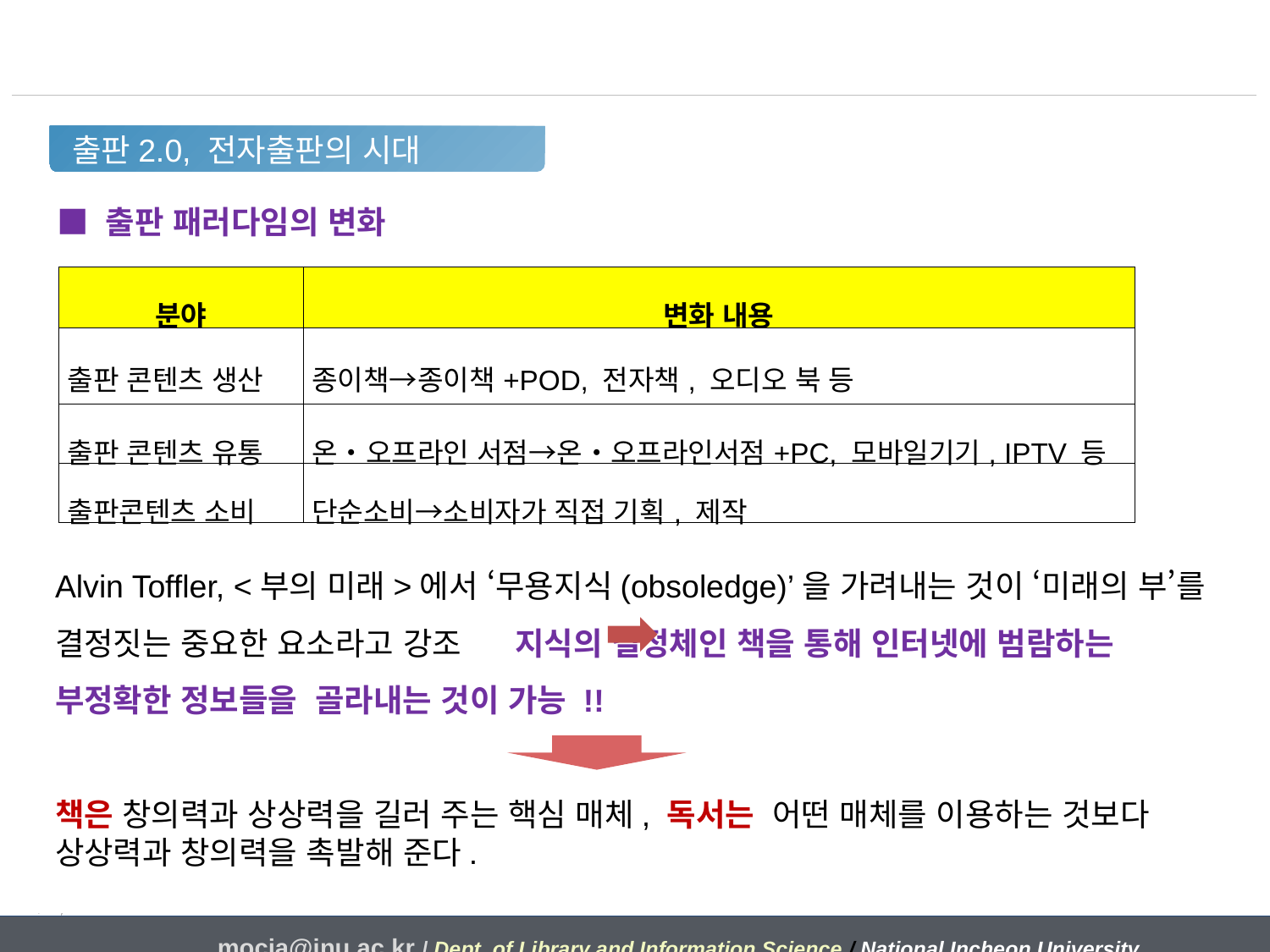

출판2.0, 전자출판의 시대
■ 출판 패러다임의 변화
| 분야 | 변화 내용 |
| --- | --- |
| 출판 콘텐츠 생산 | 종이책→종이책+POD, 전자책, 오디오 북 등 |
| 출판 콘텐츠 유통 | 온‧오프라인 서점→온‧오프라인서점+PC, 모바일기기, IPTV 등 |
| 출판콘텐츠 소비 | 단순소비→소비자가 직접 기획, 제작 |
Alvin Toffler, <부의 미래>에서 ‘무용지식(obsoledge)’을 가려내는 것이 ‘미래의 부’를  결정짓는 중요한 요소라고 강조      지식의 결정체인 책을 통해 인터넷에 범람하는 부정확한 정보들을  골라내는 것이 가능 !!

책은 창의력과 상상력을 길러 주는 핵심 매체, 독서는  어떤 매체를 이용하는 것보다 상상력과 창의력을 촉발해 준다.

mocja@inu.ac.kr / Dept. of Library and Information Science / National Incheon University